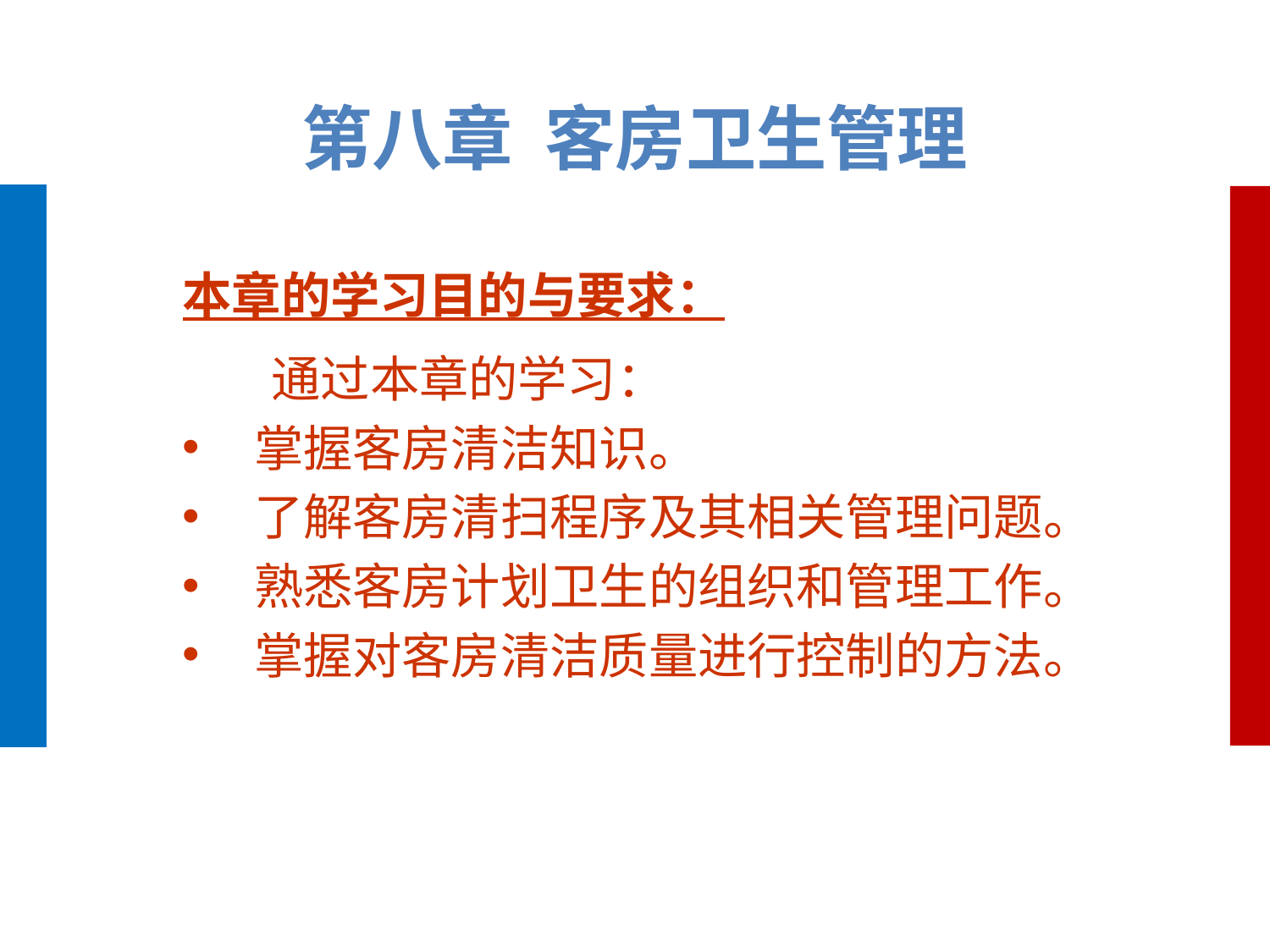

第八章  客房卫生管理

本章的学习目的与要求：
       通过本章的学习：
掌握客房清洁知识。
了解客房清扫程序及其相关管理问题。
熟悉客房计划卫生的组织和管理工作。
掌握对客房清洁质量进行控制的方法。